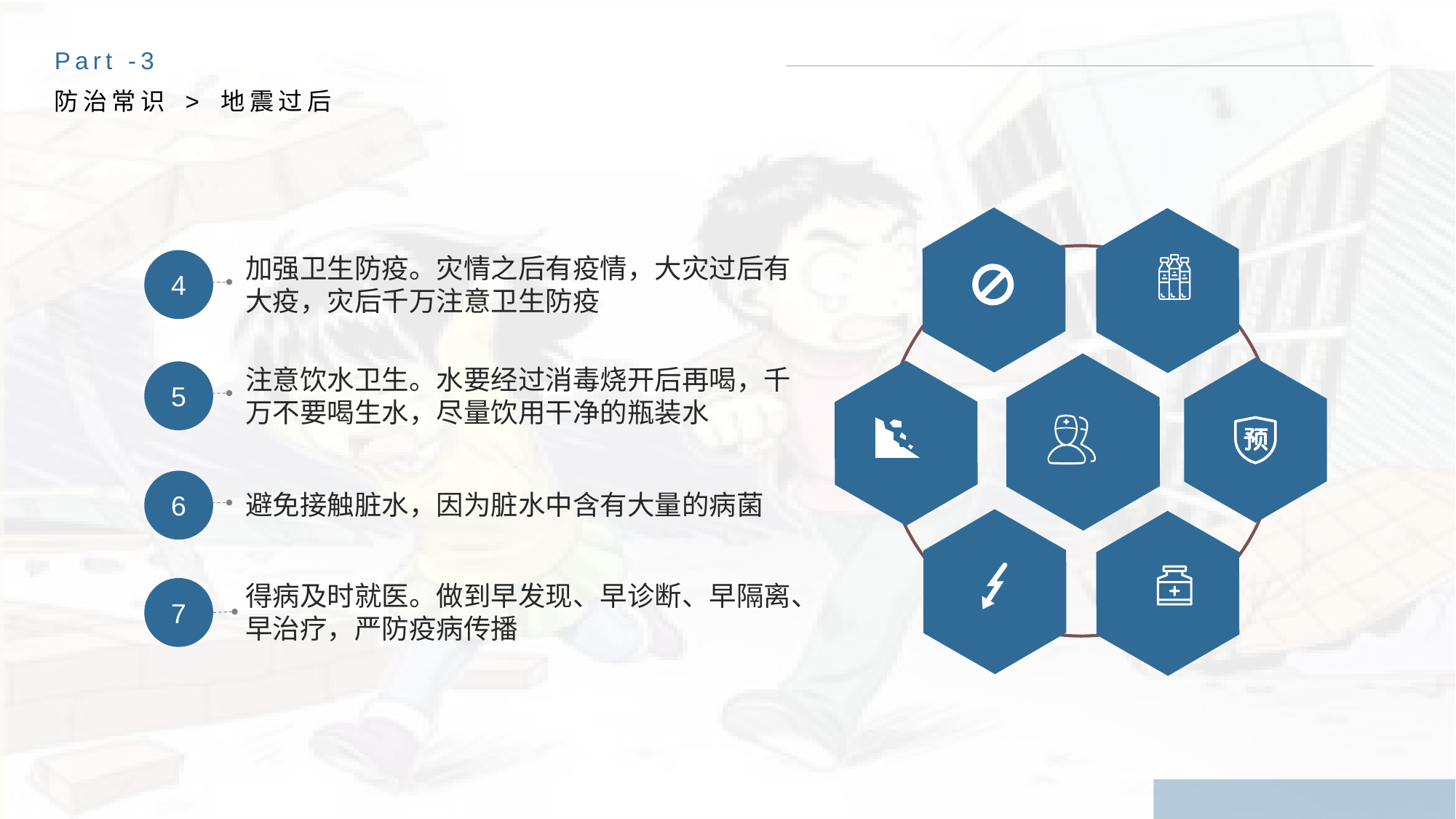

Part -3
防治常识 > 地震过后

加强卫生防疫。灾情之后有疫情，大灾过后有大疫，灾后千万注意卫生防疫

4

注意饮水卫生。水要经过消毒烧开后再喝，千万不要喝生水，尽量饮用干净的瓶装水
5

6
避免接触脏水，因为脏水中含有大量的病菌

得病及时就医。做到早发现、早诊断、早隔离、早治疗，严防疫病传播
7